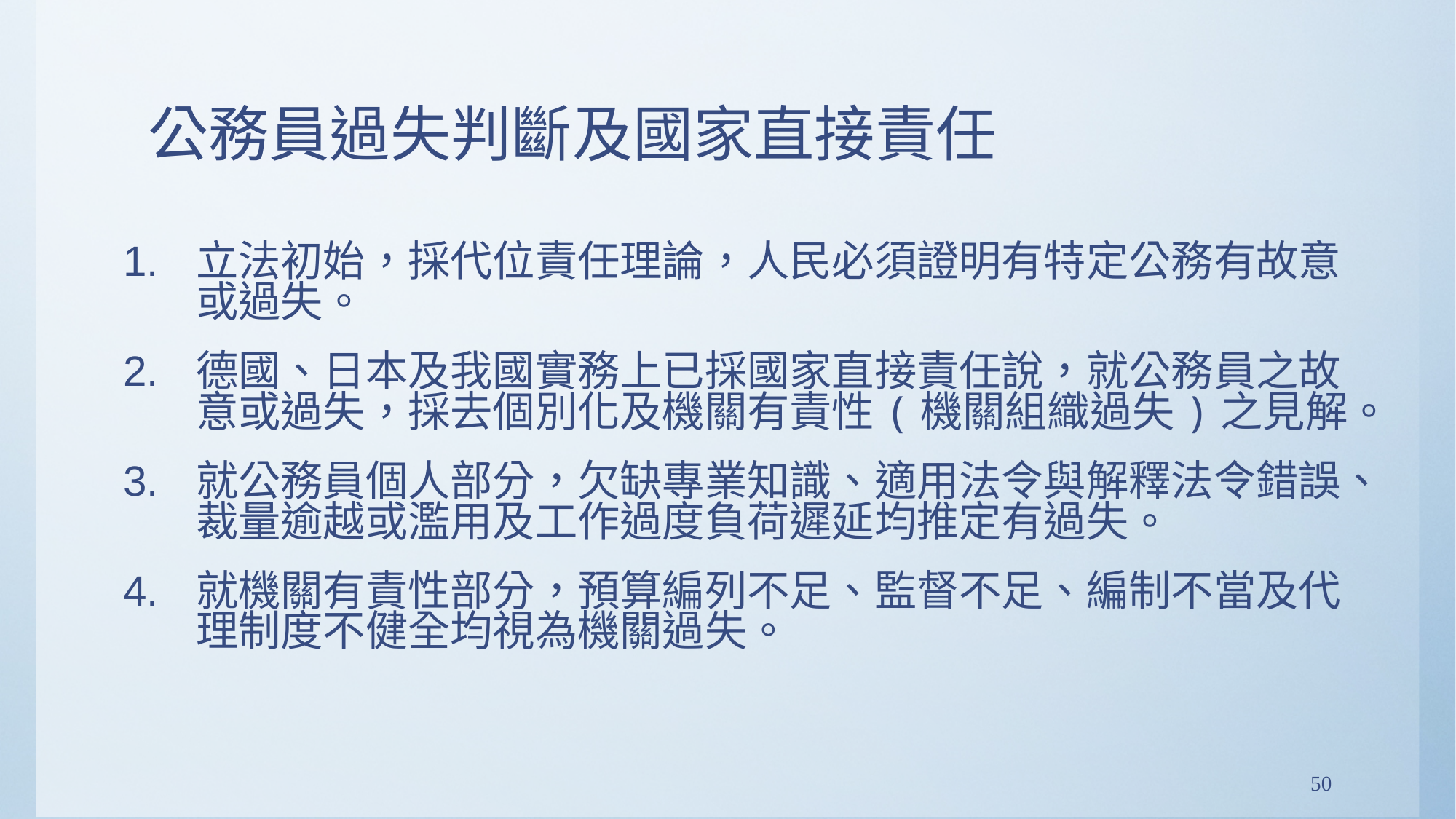

# 公務員過失判斷及國家直接責任
立法初始，採代位責任理論，人民必須證明有特定公務有故意或過失。
德國、日本及我國實務上已採國家直接責任說，就公務員之故意或過失，採去個別化及機關有責性(機關組織過失)之見解。
就公務員個人部分，欠缺專業知識、適用法令與解釋法令錯誤、裁量逾越或濫用及工作過度負荷遲延均推定有過失。
就機關有責性部分，預算編列不足、監督不足、編制不當及代理制度不健全均視為機關過失。

50